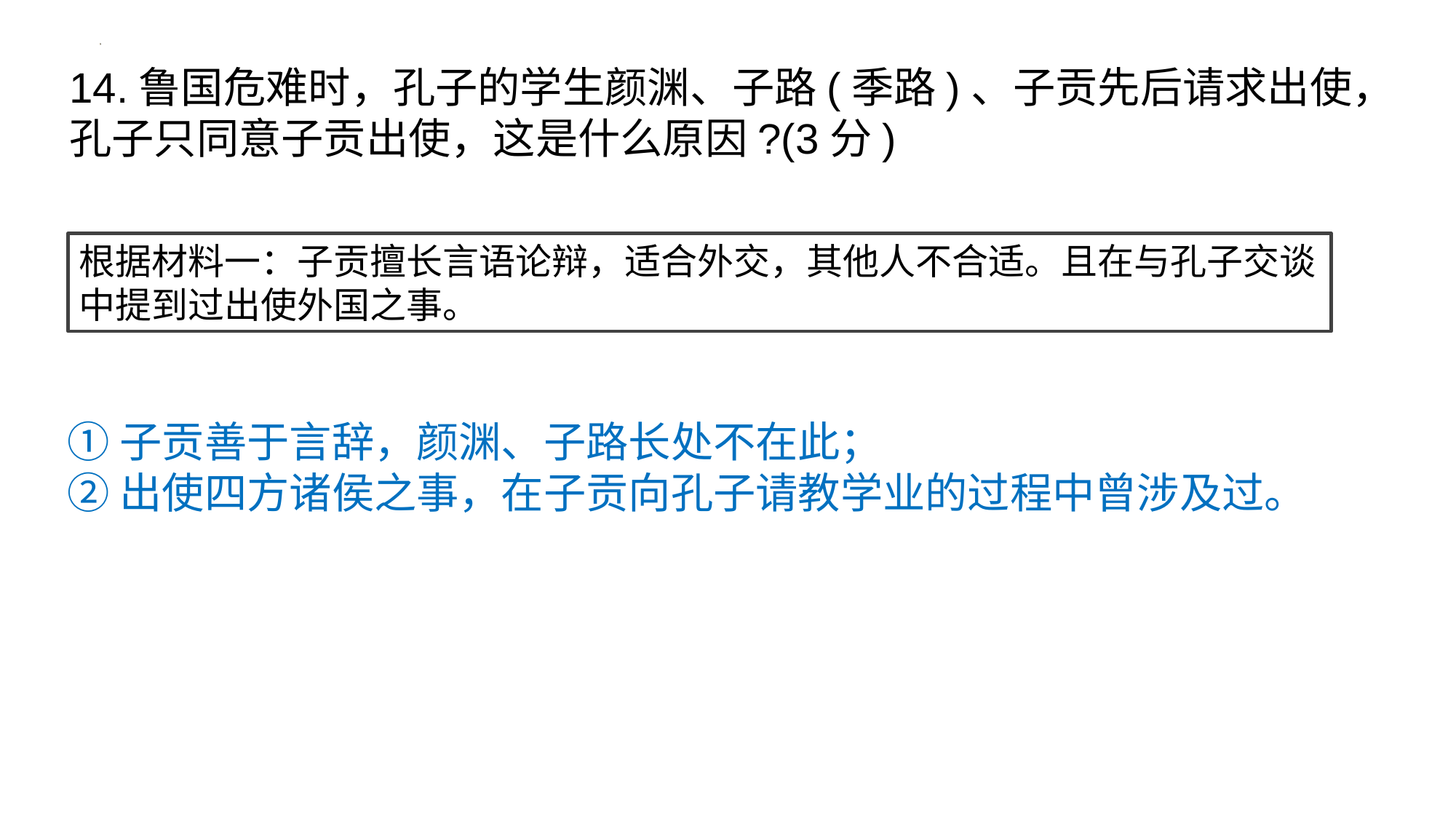

14.鲁国危难时，孔子的学生颜渊、子路(季路)、子贡先后请求出使，孔子只同意子贡出使，这是什么原因?(3分)
根据材料一：子贡擅长言语论辩，适合外交，其他人不合适。且在与孔子交谈中提到过出使外国之事。
①子贡善于言辞，颜渊、子路长处不在此；
②出使四方诸侯之事，在子贡向孔子请教学业的过程中曾涉及过。